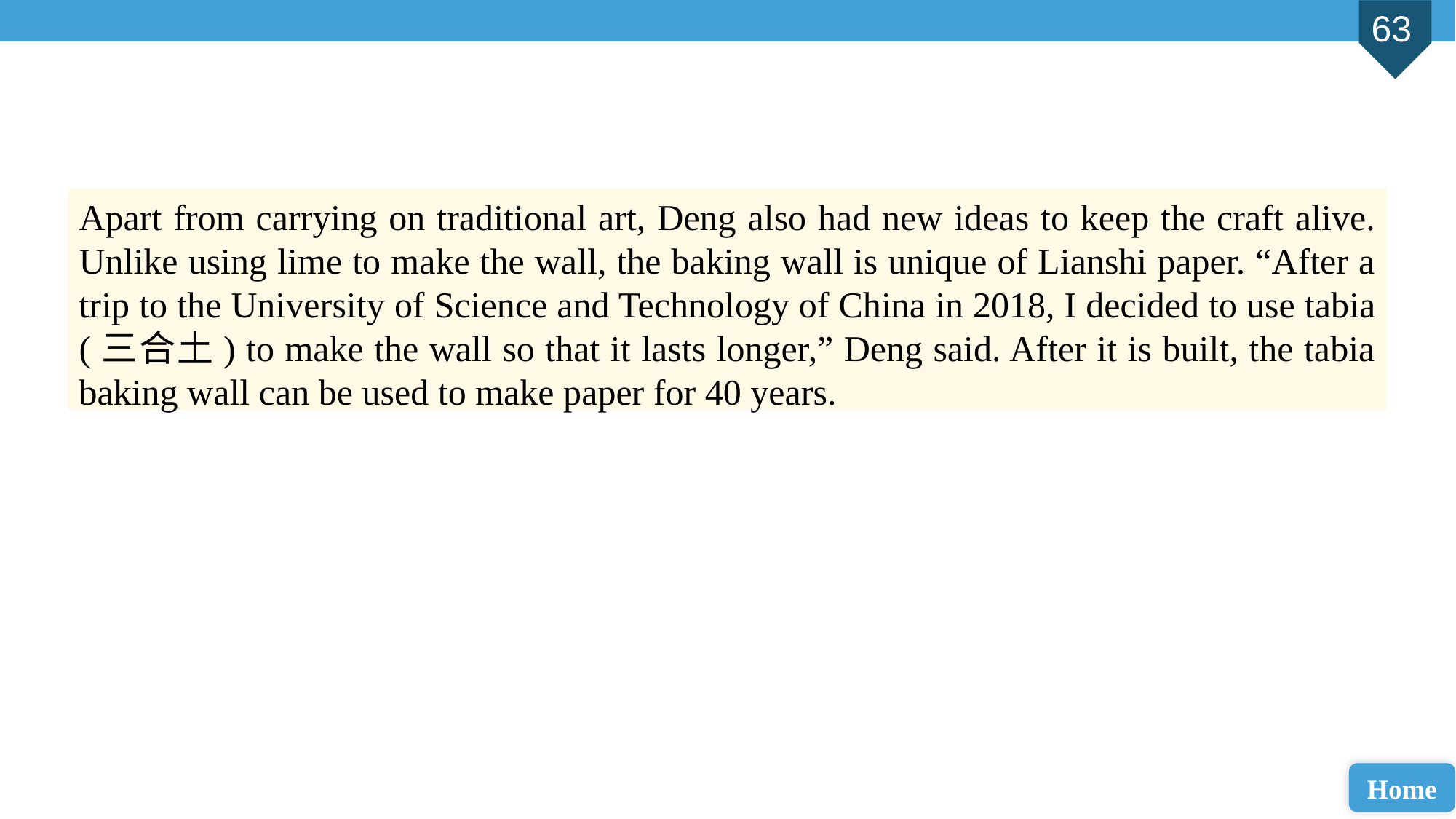

Apart from carrying on traditional art, Deng also had new ideas to keep the craft alive. Unlike using lime to make the wall, the baking wall is unique of Lianshi paper. “After a trip to the University of Science and Technology of China in 2018, I decided to use tabia (三合土) to make the wall so that it lasts longer,” Deng said. After it is built, the tabia baking wall can be used to make paper for 40 years.